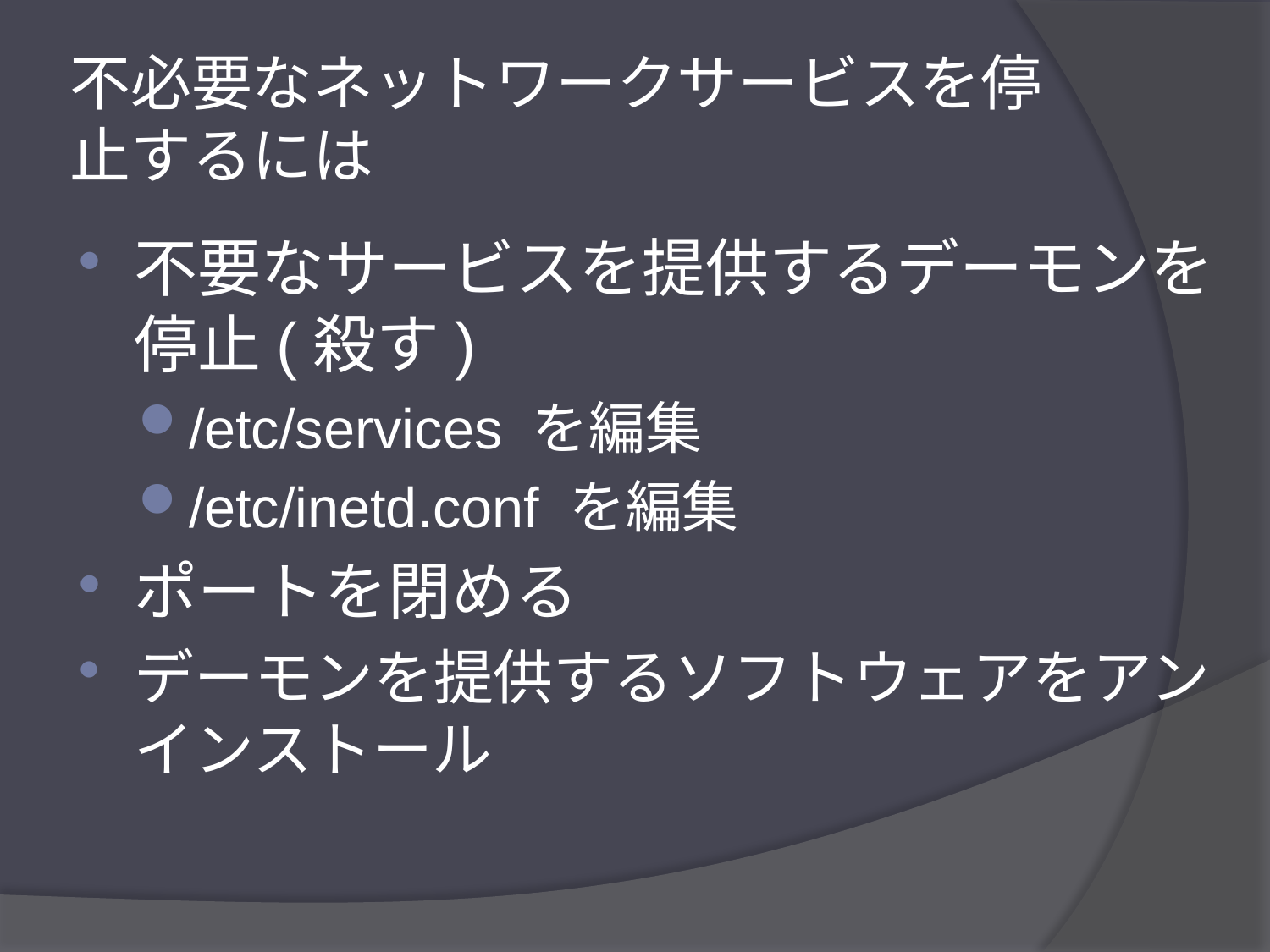

# 不必要なネットワークサービスを停止するには
不要なサービスを提供するデーモンを停止(殺す)
/etc/services を編集
/etc/inetd.conf を編集
ポートを閉める
デーモンを提供するソフトウェアをアンインストール